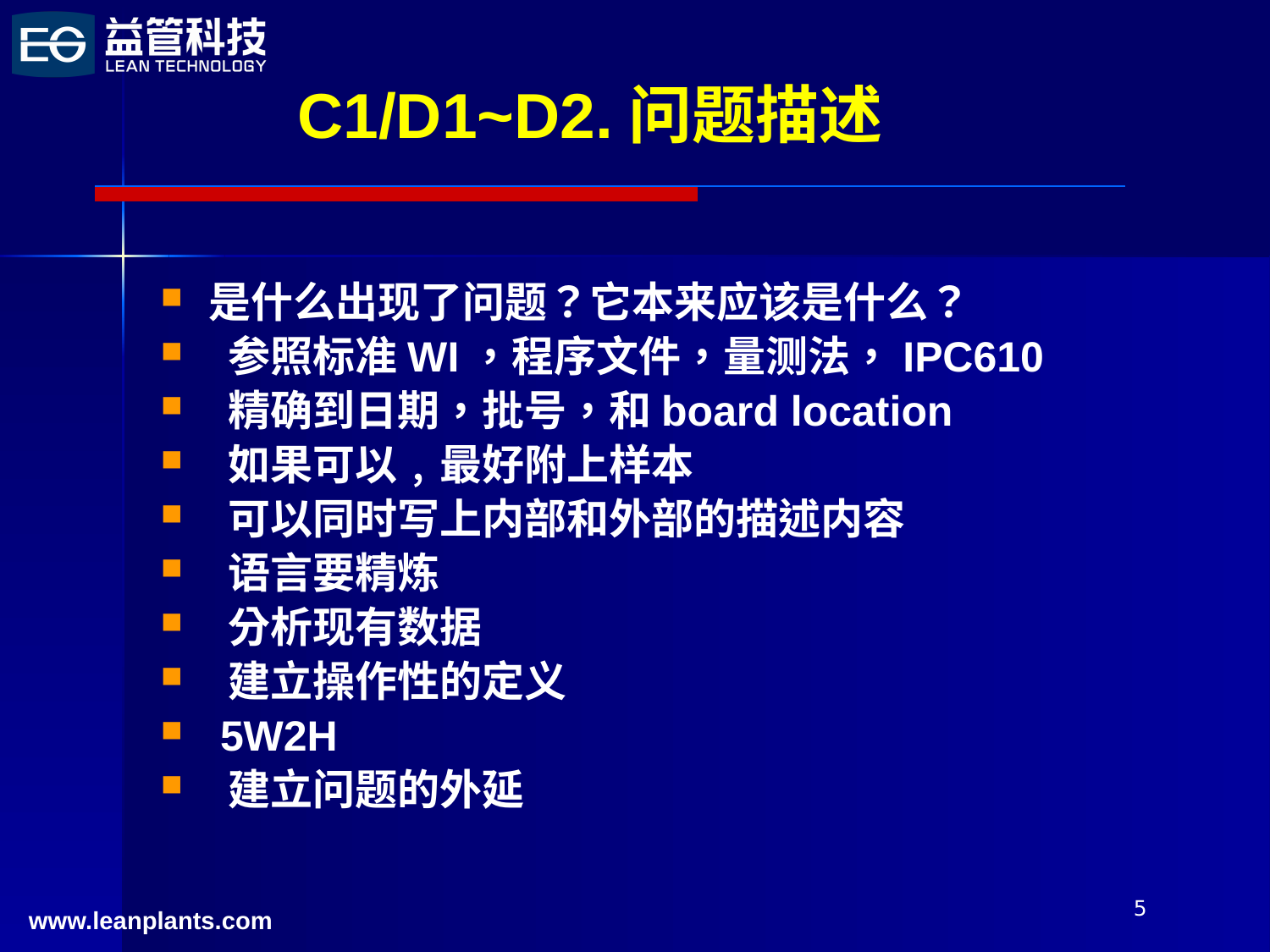

# C1/D1~D2.问题描述
是什么出现了问题？它本来应该是什么？
 参照标准WI，程序文件，量测法，IPC610
 精确到日期，批号，和board location
 如果可以﹐最好附上样本
 可以同时写上内部和外部的描述内容
 语言要精炼
 分析现有数据
 建立操作性的定义
 5W2H
 建立问题的外延

5